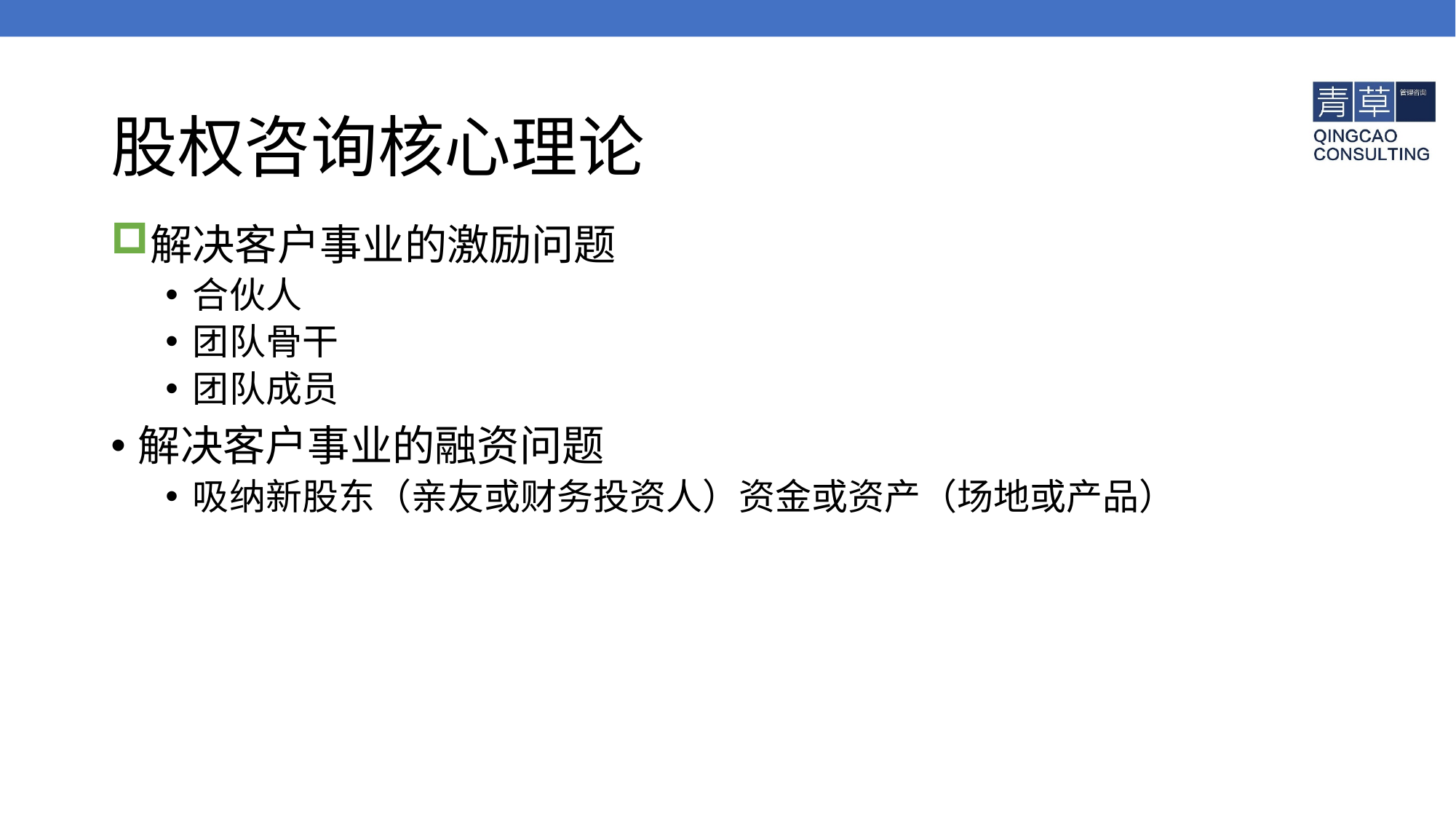

# 股权咨询核心理论
解决客户事业的激励问题
合伙人
团队骨干
团队成员
解决客户事业的融资问题
吸纳新股东（亲友或财务投资人）资金或资产（场地或产品）